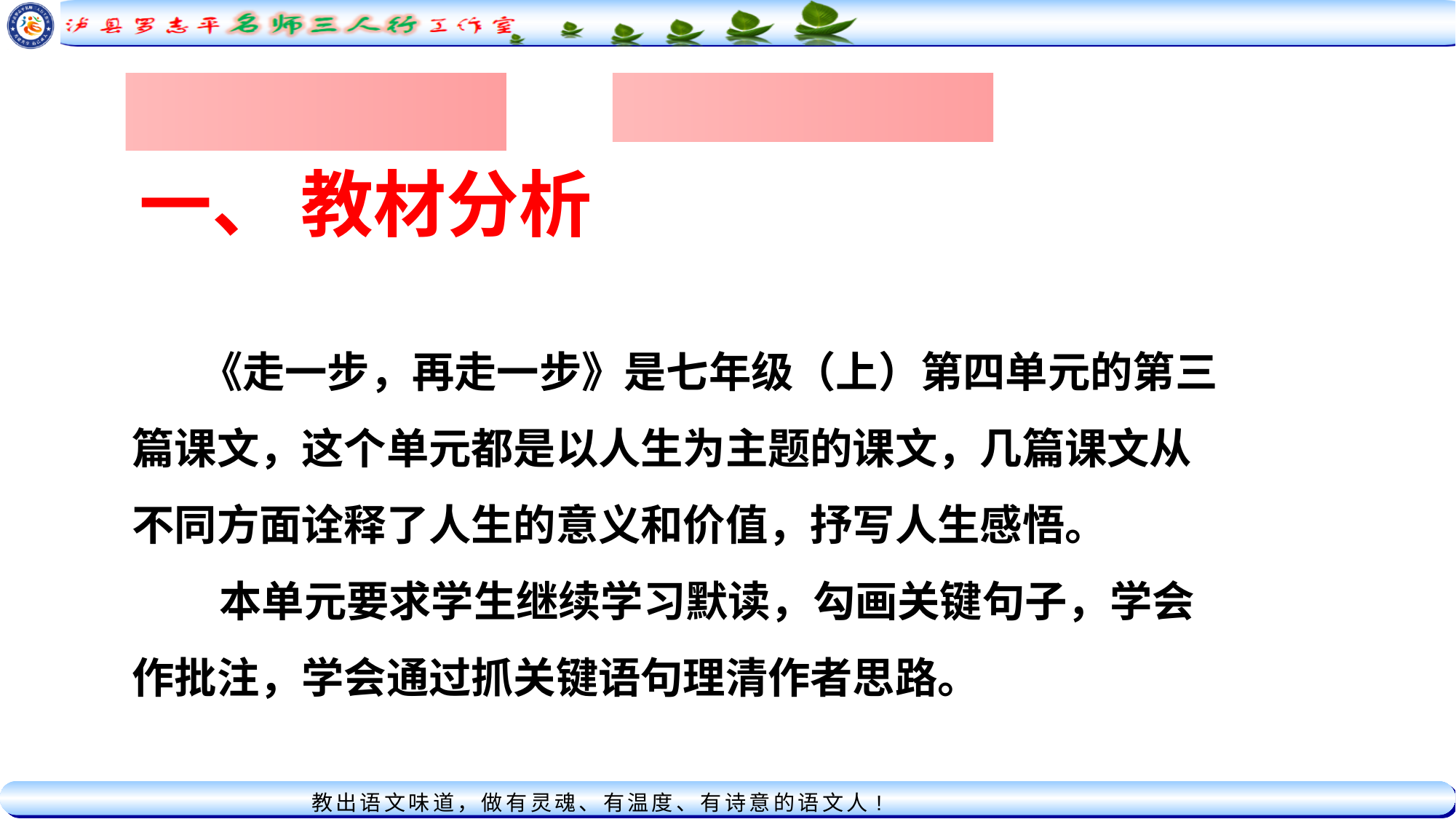

一、 教材分析
      《走一步，再走一步》是七年级（上）第四单元的第三篇课文，这个单元都是以人生为主题的课文，几篇课文从不同方面诠释了人生的意义和价值，抒写人生感悟。
        本单元要求学生继续学习默读，勾画关键句子，学会作批注，学会通过抓关键语句理清作者思路。